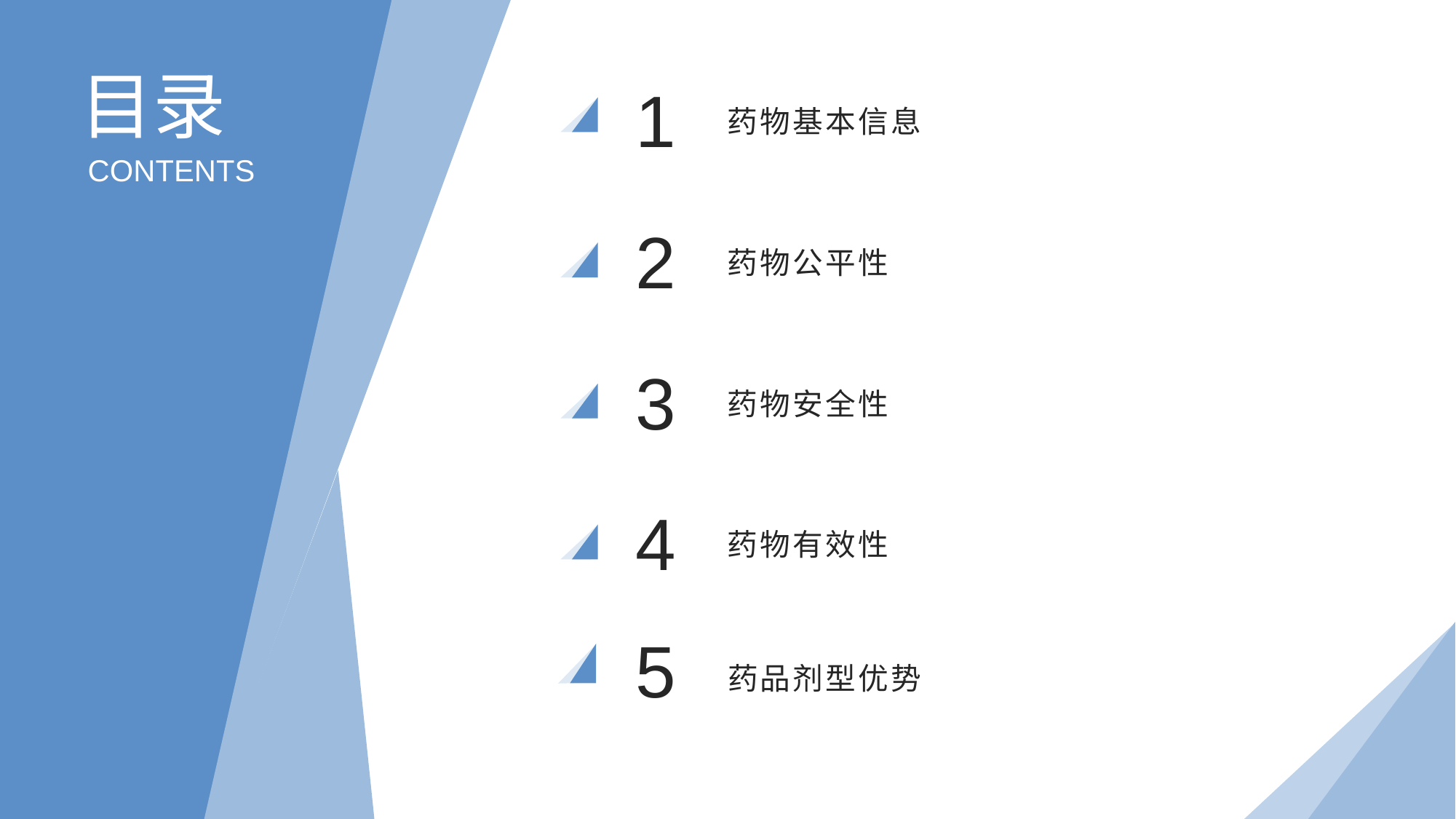

目录
1
药物基本信息

CONTENTS
2
药物公平性

3
药物安全性

4
药物有效性

5
药品剂型优势